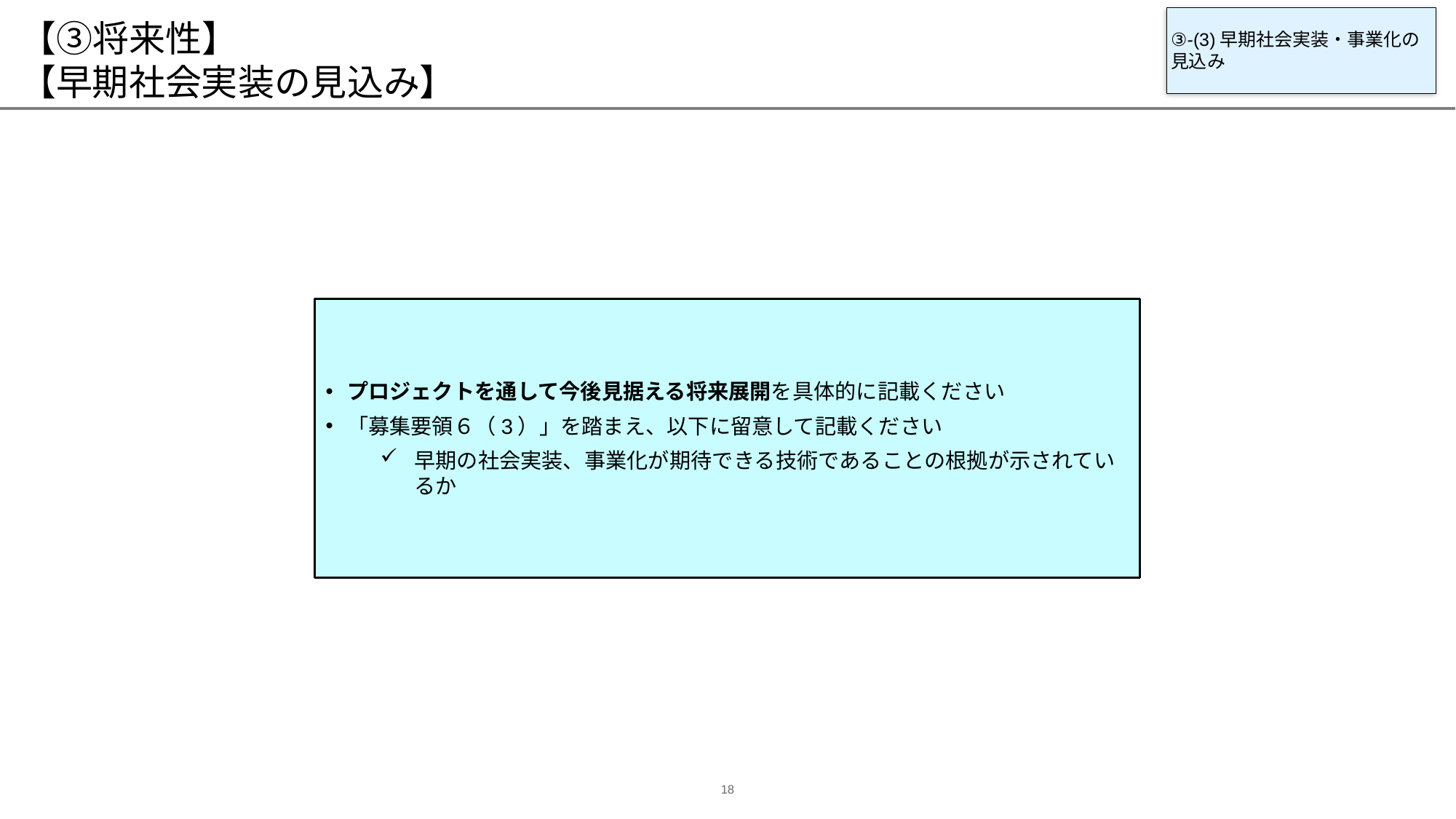

# 【③将来性】 【早期社会実装の見込み】
③‐(3)早期社会実装・事業化の
見込み

プロジェクトを通して今後見据える将来展開を具体的に記載ください
「募集要領６（3）」を踏まえ、以下に留意して記載ください
早期の社会実装、事業化が期待できる技術であることの根拠が示されているか